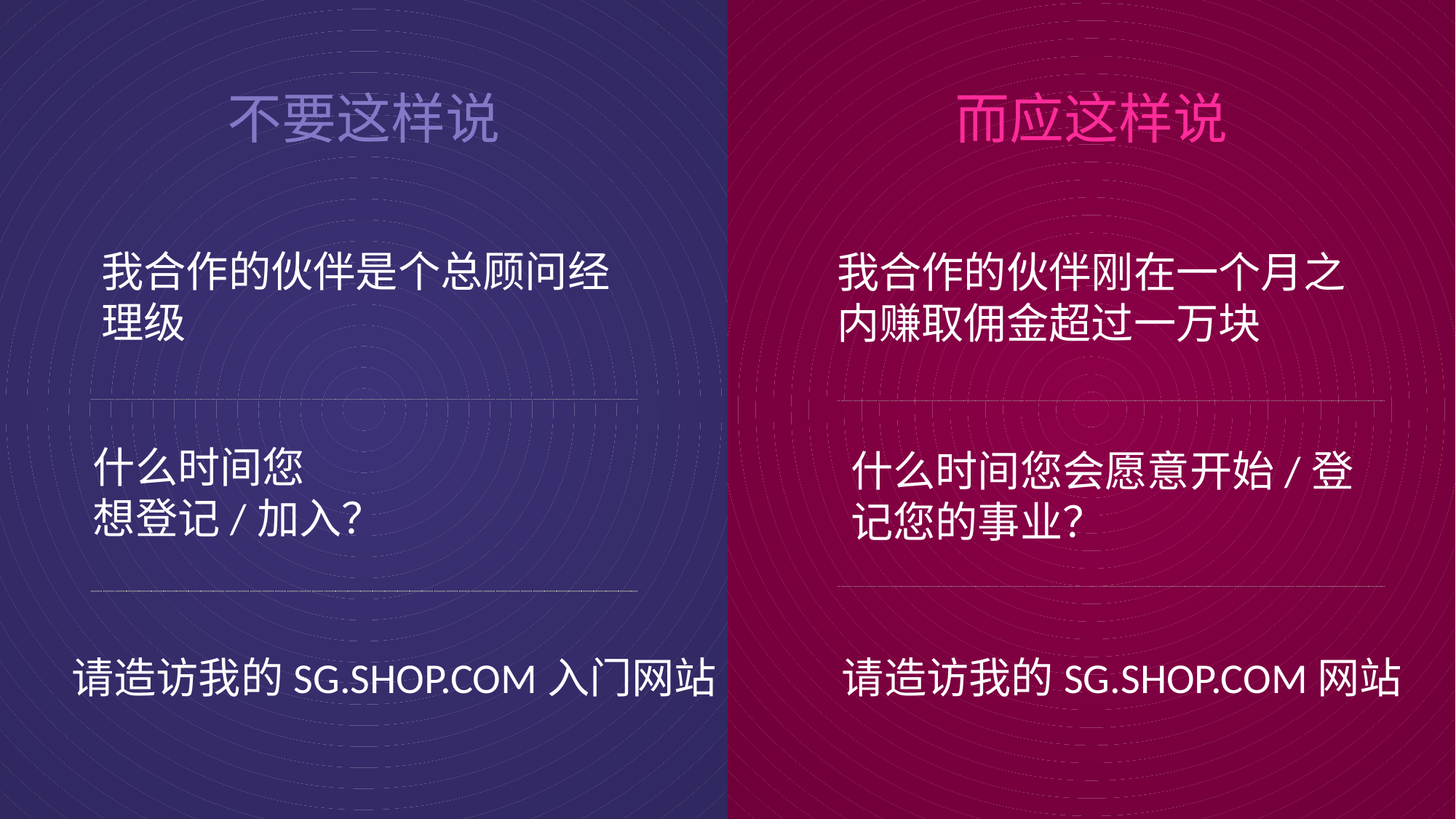

不要这样说
而应这样说
我合作的伙伴是个总顾问经理级
我合作的伙伴刚在一个月之内赚取佣金超过一万块
什么时间您
想登记/加入？
什么时间您会愿意开始/登记您的事业？
请造访我的SG.SHOP.COM入门网站
请造访我的SG.SHOP.COM网站